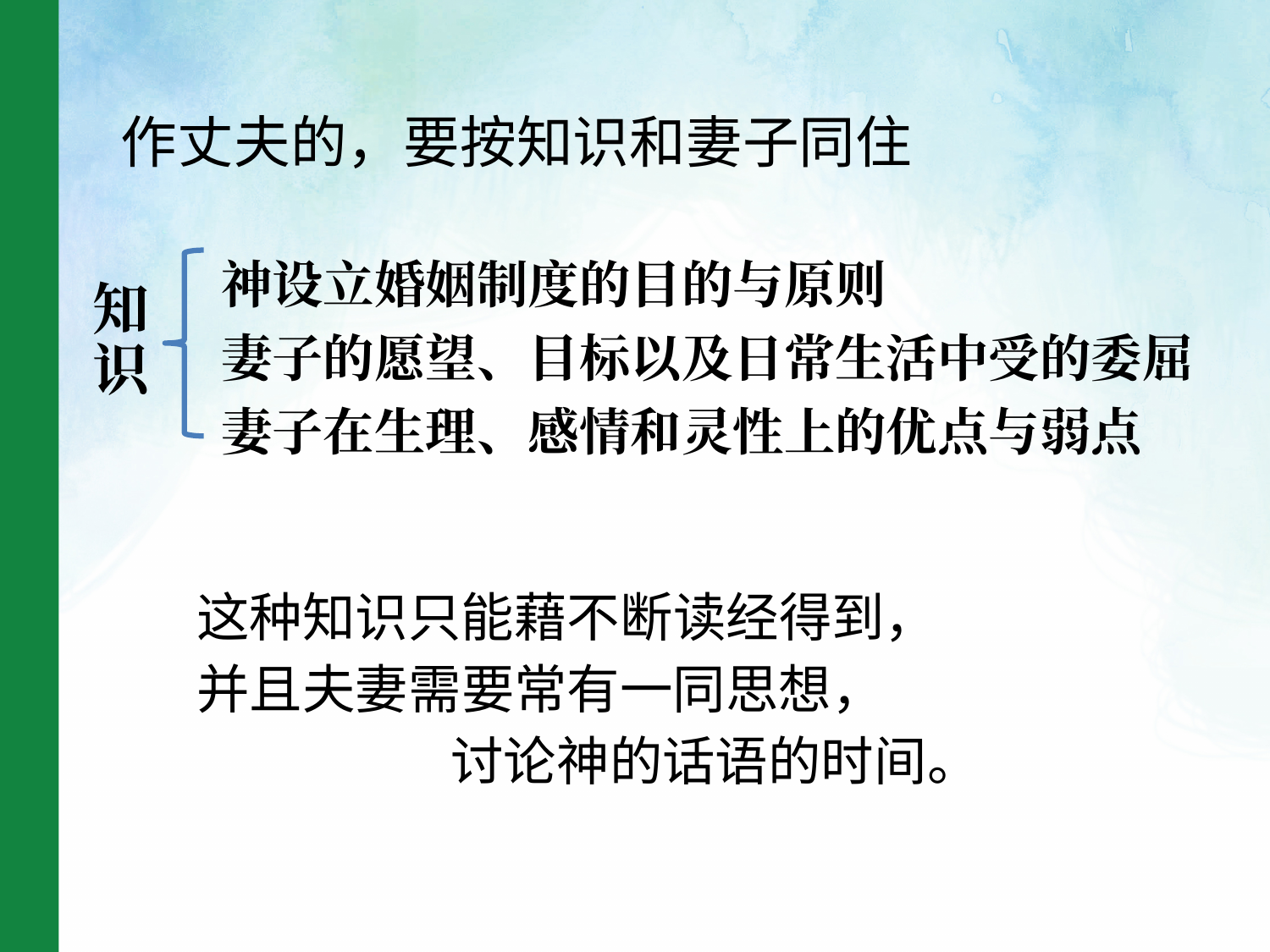

作丈夫的，要按知识和妻子同住
神设立婚姻制度的目的与原则
妻子的愿望、目标以及日常生活中受的委屈妻子在生理、感情和灵性上的优点与弱点

知识
这种知识只能藉不断读经得到，
并且夫妻需要常有一同思想，
		讨论神的话语的时间。